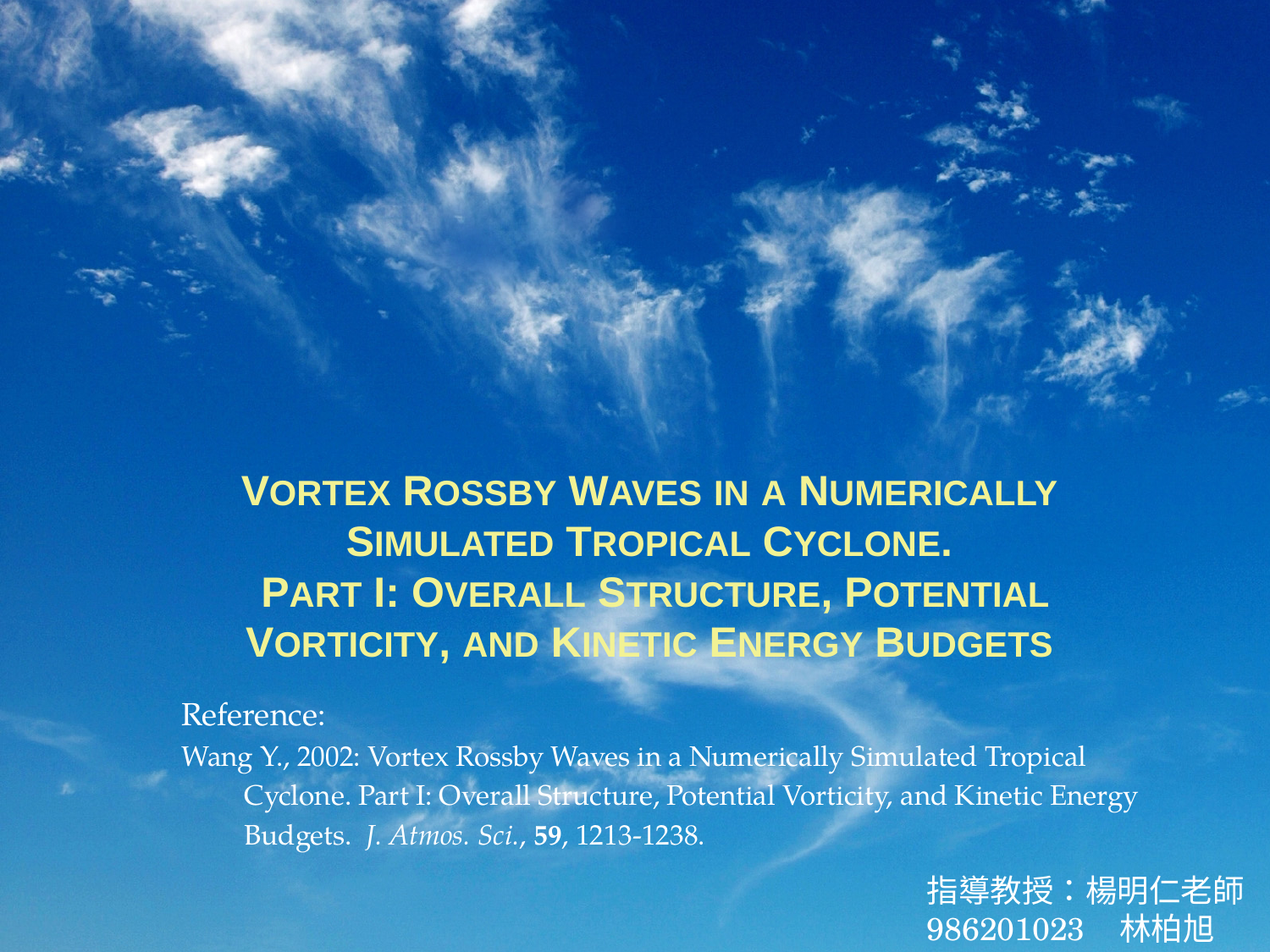

# Vortex Rossby Waves in a Numerically Simulated Tropical Cyclone. Part I: Overall Structure, Potential Vorticity, and Kinetic Energy Budgets
Reference:
Wang Y., 2002: Vortex Rossby Waves in a Numerically Simulated Tropical
　　Cyclone. Part I: Overall Structure, Potential Vorticity, and Kinetic Energy
　　Budgets.  J. Atmos. Sci., 59, 1213-1238.
指導教授：楊明仁老師
986201023   林柏旭